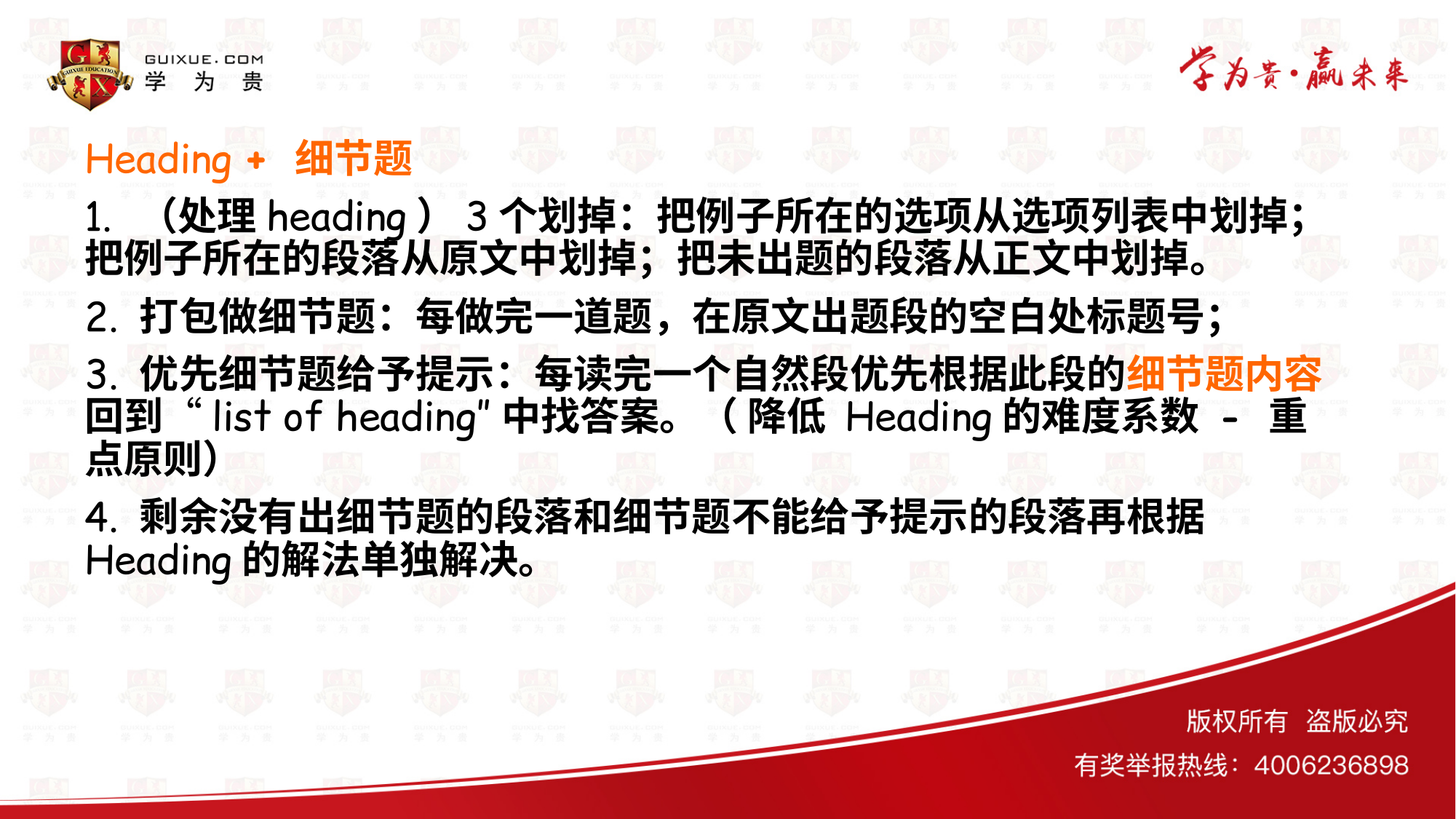

# Heading + 细节题
1. （处理heading）3个划掉：把例子所在的选项从选项列表中划掉；把例子所在的段落从原文中划掉；把未出题的段落从正文中划掉。
2. 打包做细节题：每做完一道题，在原文出题段的空白处标题号；
3. 优先细节题给予提示：每读完一个自然段优先根据此段的细节题内容回到“list of heading”中找答案。（ 降低 Heading的难度系数 - 重点原则）
4. 剩余没有出细节题的段落和细节题不能给予提示的段落再根据Heading的解法单独解决。